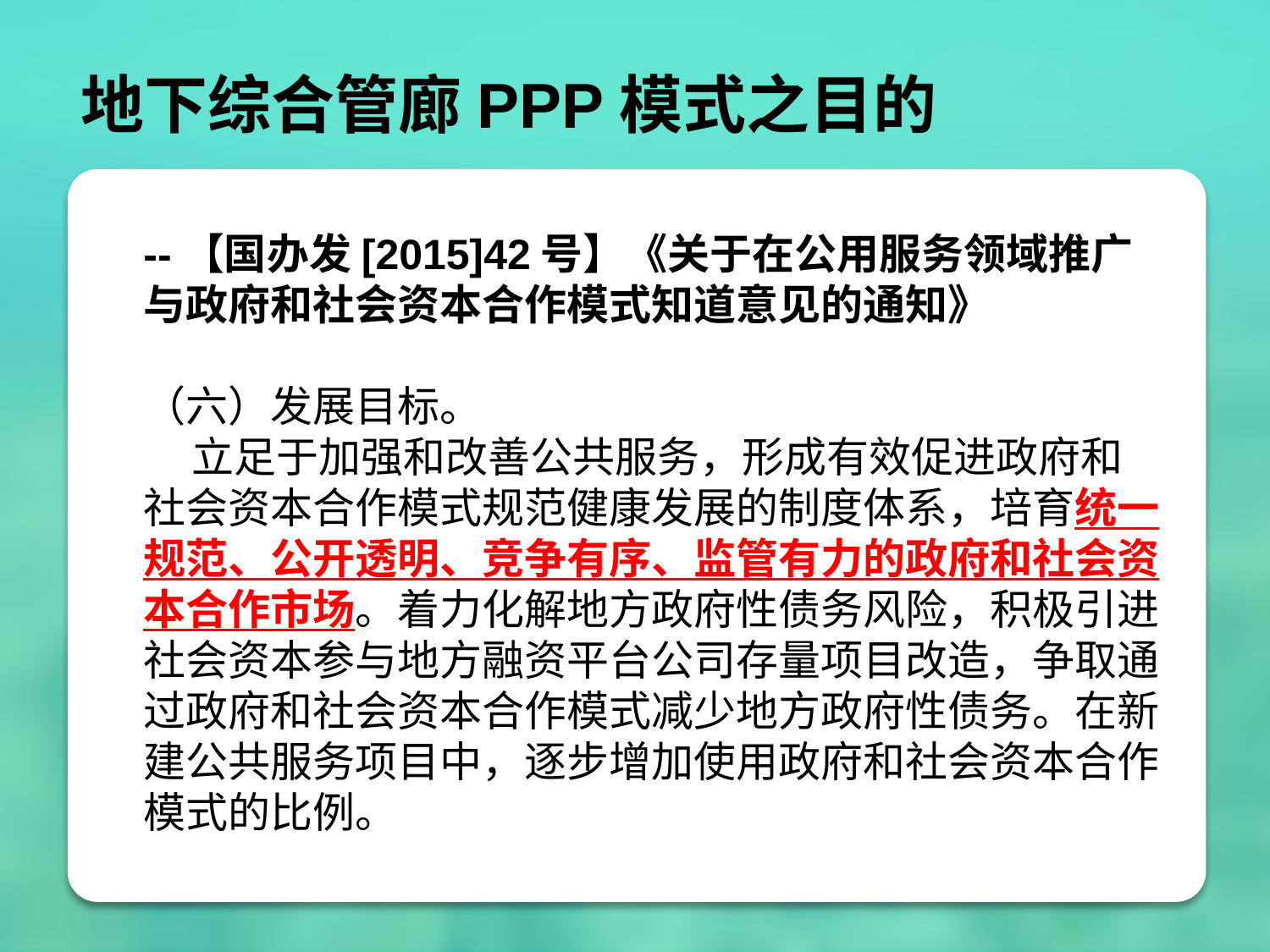

地下综合管廊PPP模式之目的

--【国办发[2015]42号】《关于在公用服务领域推广与政府和社会资本合作模式知道意见的通知》

（六）发展目标。
    立足于加强和改善公共服务，形成有效促进政府和社会资本合作模式规范健康发展的制度体系，培育统一规范、公开透明、竞争有序、监管有力的政府和社会资本合作市场。着力化解地方政府性债务风险，积极引进社会资本参与地方融资平台公司存量项目改造，争取通过政府和社会资本合作模式减少地方政府性债务。在新建公共服务项目中，逐步增加使用政府和社会资本合作模式的比例。